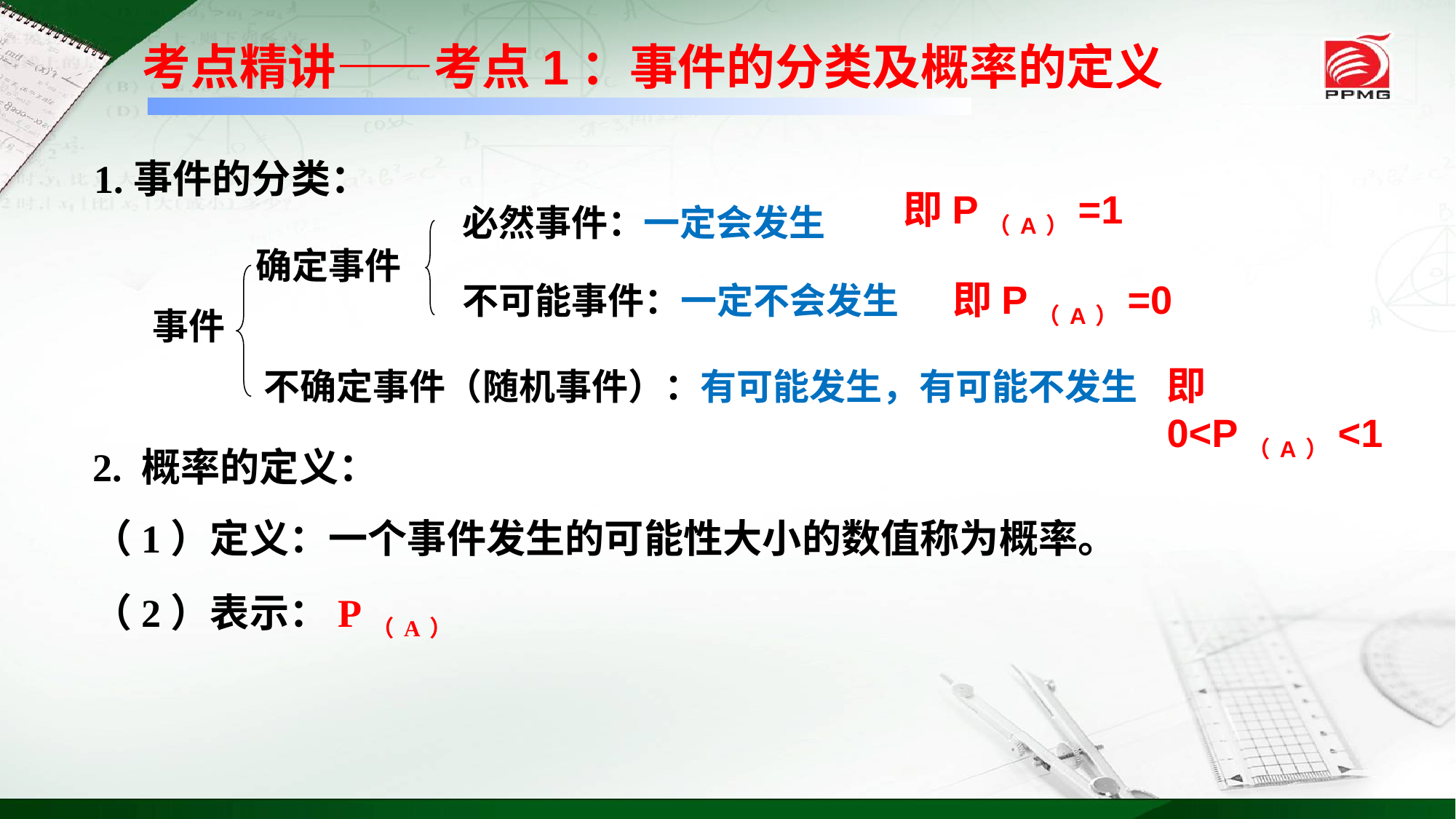

考点精讲——考点1：事件的分类及概率的定义

1.事件的分类：
即P（A）=1
必然事件：一定会发生

确定事件

即P（A）=0
不可能事件：一定不会发生
事件
即0<P（A）<1
不确定事件（随机事件）：有可能发生，有可能不发生
2. 概率的定义：
（1）定义：一个事件发生的可能性大小的数值称为概率。
（2）表示：P（A）